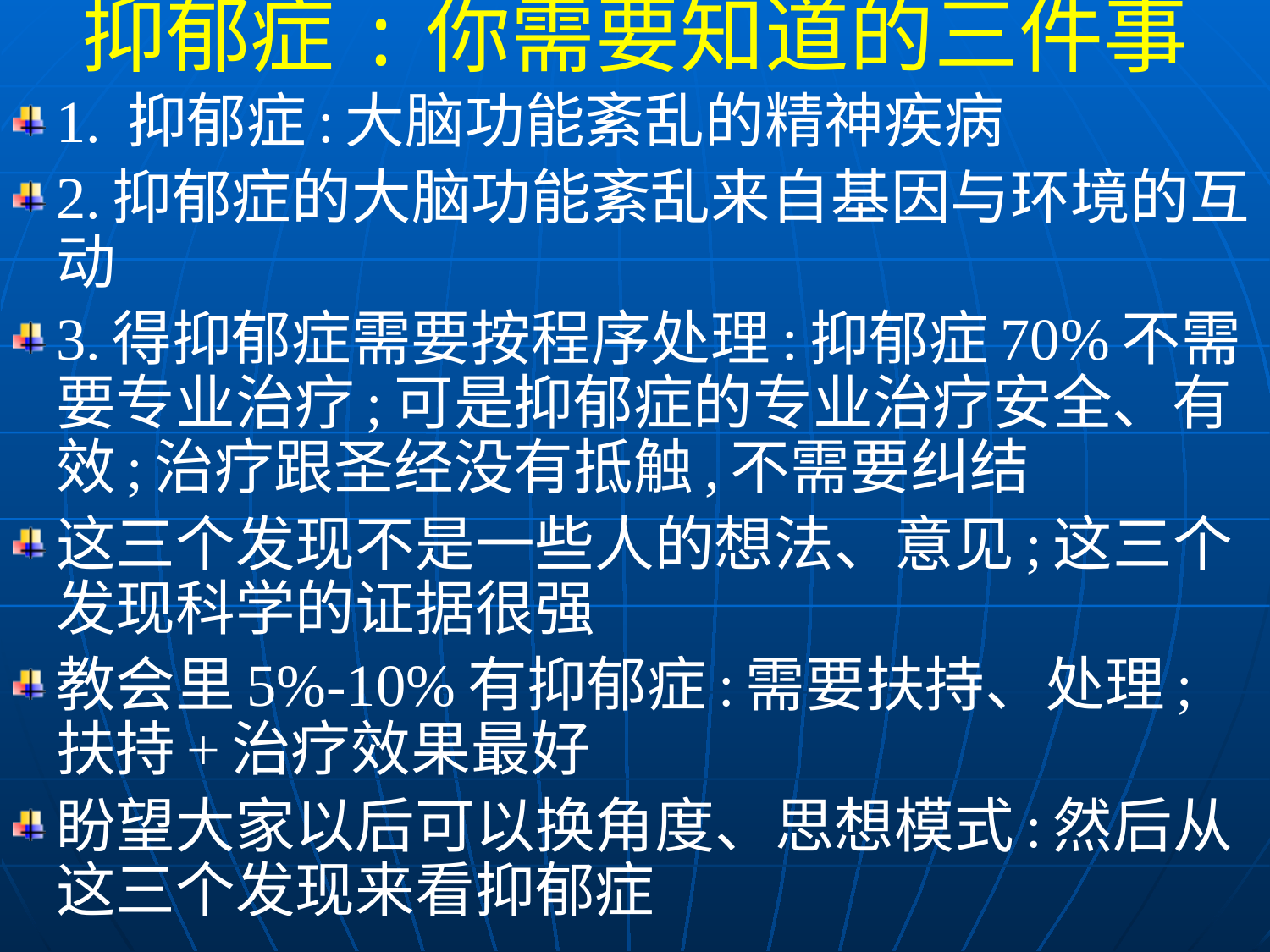

抑郁症:你需要知道的三件事
1. 抑郁症:大脑功能紊乱的精神疾病
2.抑郁症的大脑功能紊乱来自基因与环境的互动
3.得抑郁症需要按程序处理:抑郁症70%不需要专业治疗;可是抑郁症的专业治疗安全、有效;治疗跟圣经没有抵触,不需要纠结
这三个发现不是一些人的想法、意见;这三个发现科学的证据很强
教会里5%-10%有抑郁症:需要扶持、处理;扶持+治疗效果最好
盼望大家以后可以换角度、思想模式:然后从这三个发现来看抑郁症